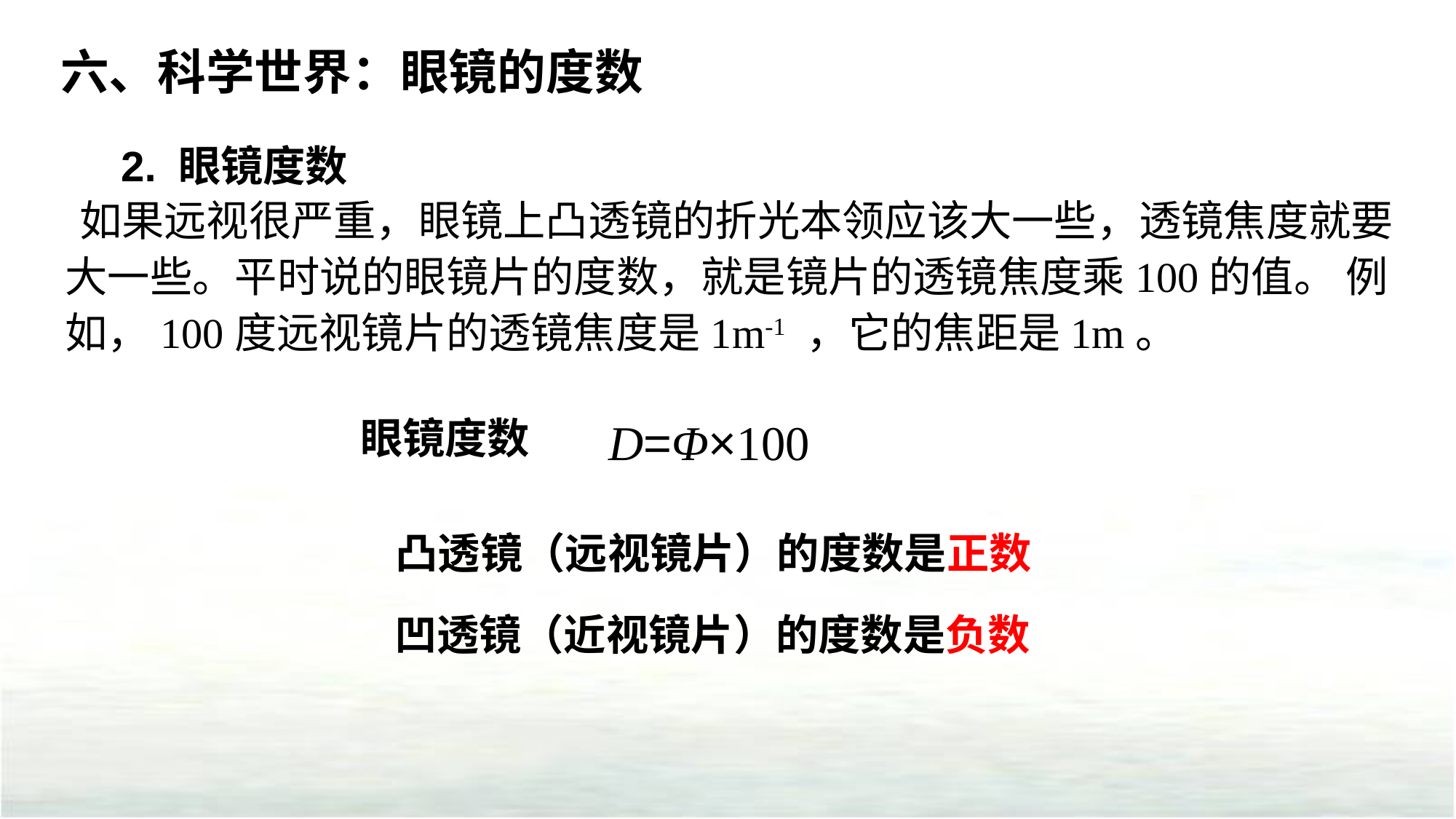

六、科学世界：眼镜的度数
2. 眼镜度数
 如果远视很严重，眼镜上凸透镜的折光本领应该大一些，透镜焦度就要大一些。平时说的眼镜片的度数，就是镜片的透镜焦度乘100的值。 例如，100度远视镜片的透镜焦度是1m-1 ，它的焦距是1m。
D=Φ×100
眼镜度数
凸透镜（远视镜片）的度数是正数
凹透镜（近视镜片）的度数是负数